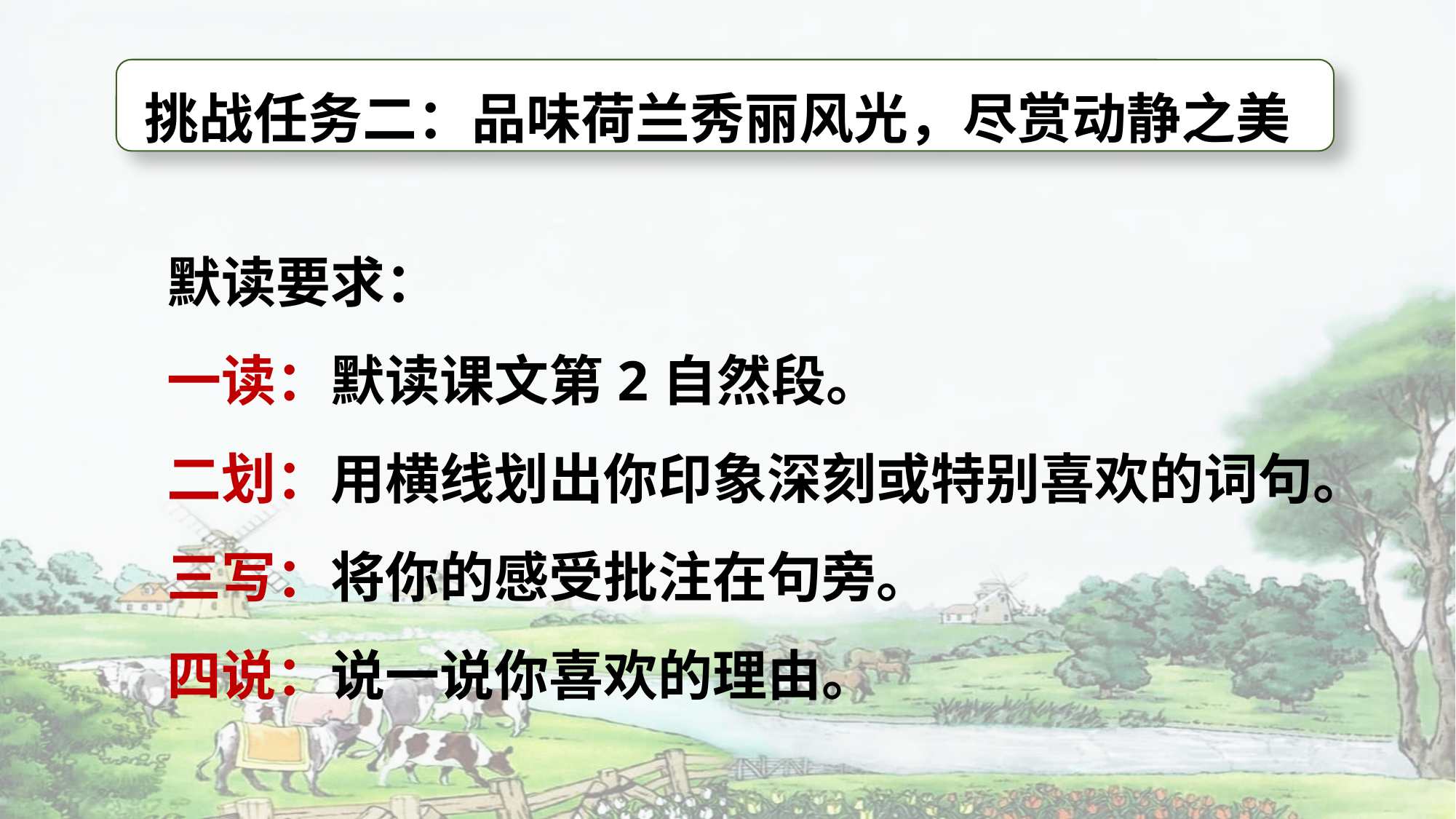

挑战任务二：品味荷兰秀丽风光，尽赏动静之美

默读要求：
一读：默读课文第2自然段。
二划：用横线划出你印象深刻或特别喜欢的词句。
三写：将你的感受批注在句旁。
四说：说一说你喜欢的理由。